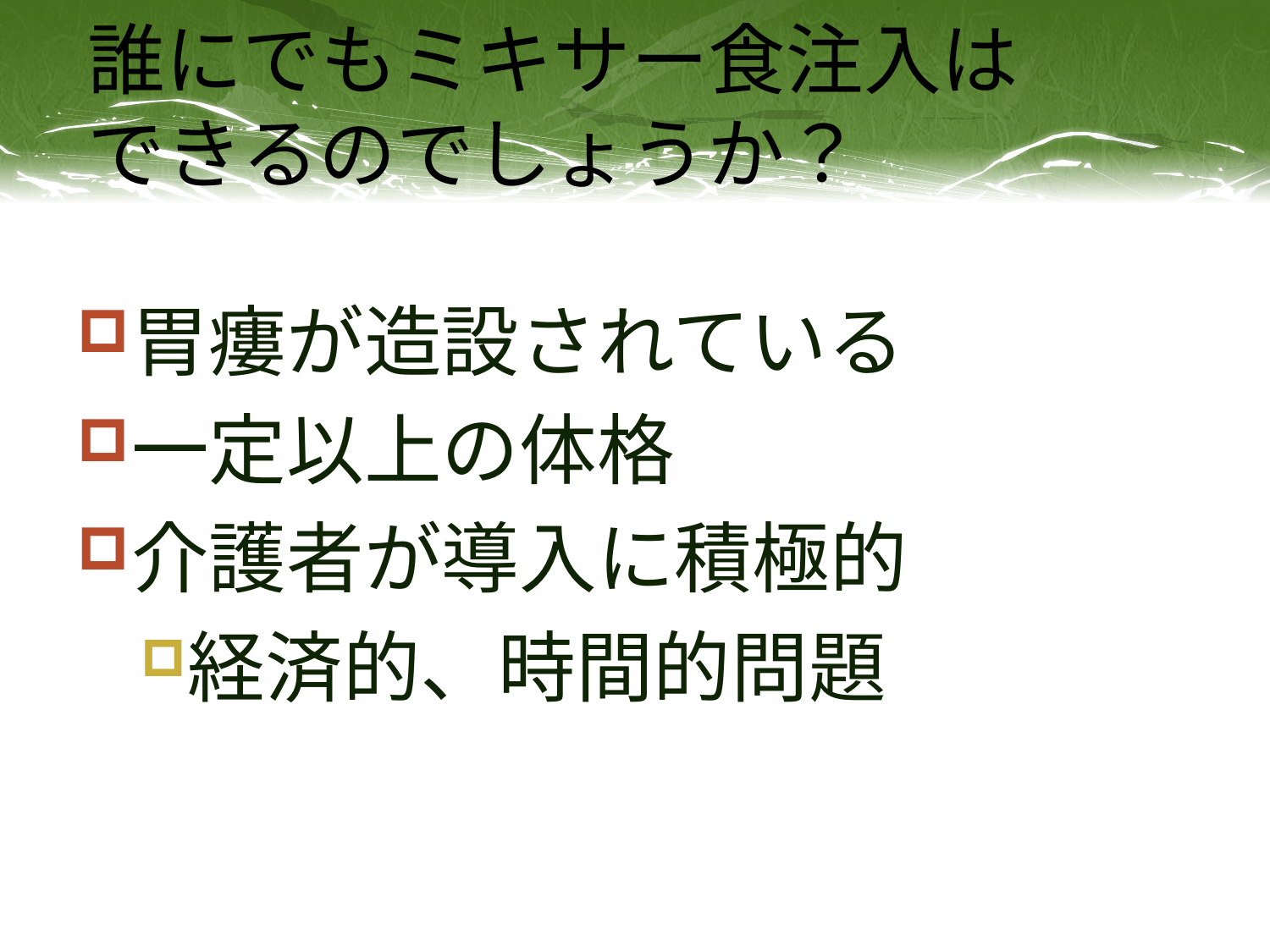

# 誰にでもミキサー食注入は できるのでしょうか？
胃瘻が造設されている
一定以上の体格
介護者が導入に積極的
経済的、時間的問題